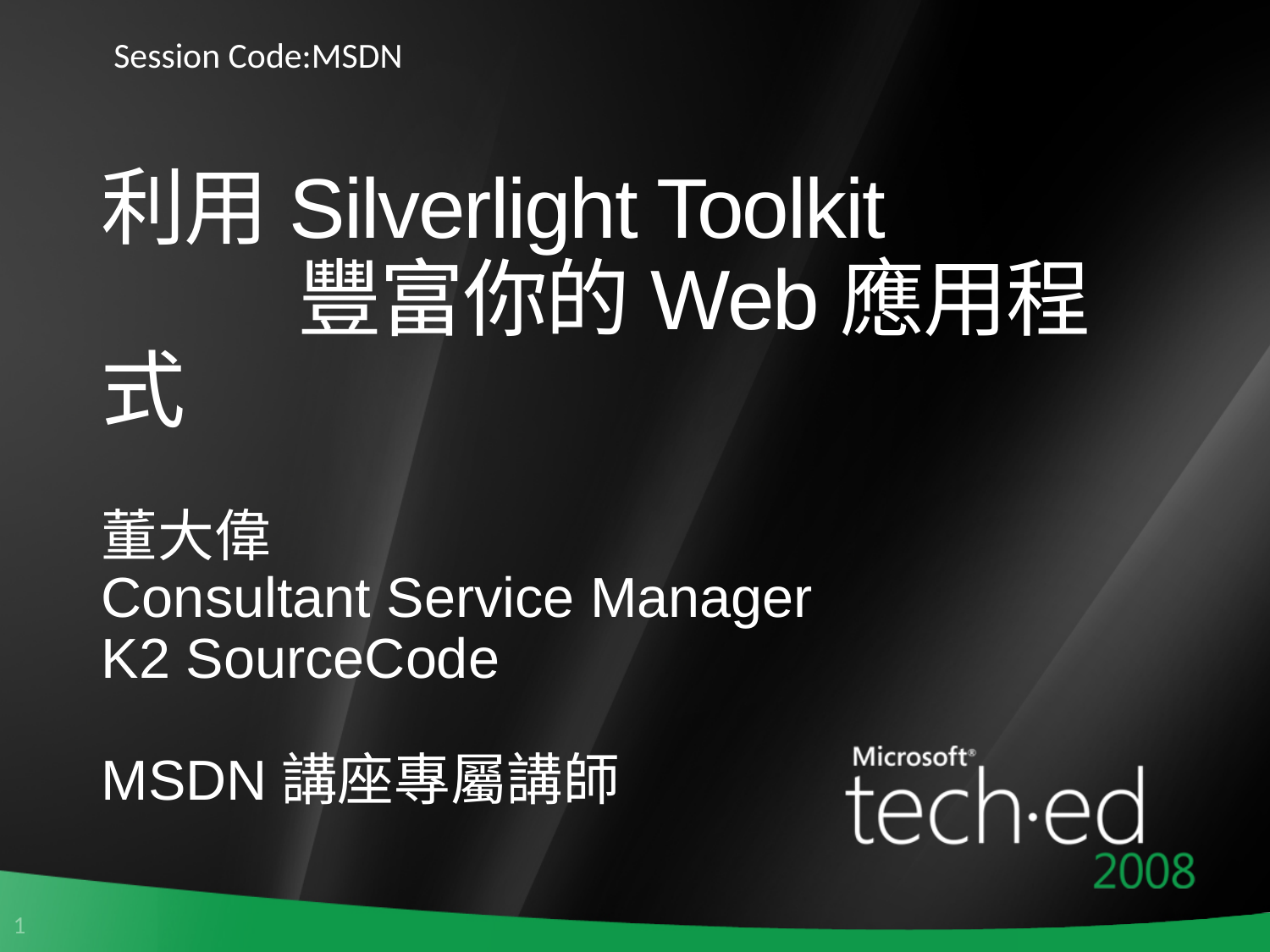

Session Code:MSDN
# 利用Silverlight Toolkit 豐富你的Web應用程式
董大偉
Consultant Service Manager
K2 SourceCode

MSDN講座專屬講師